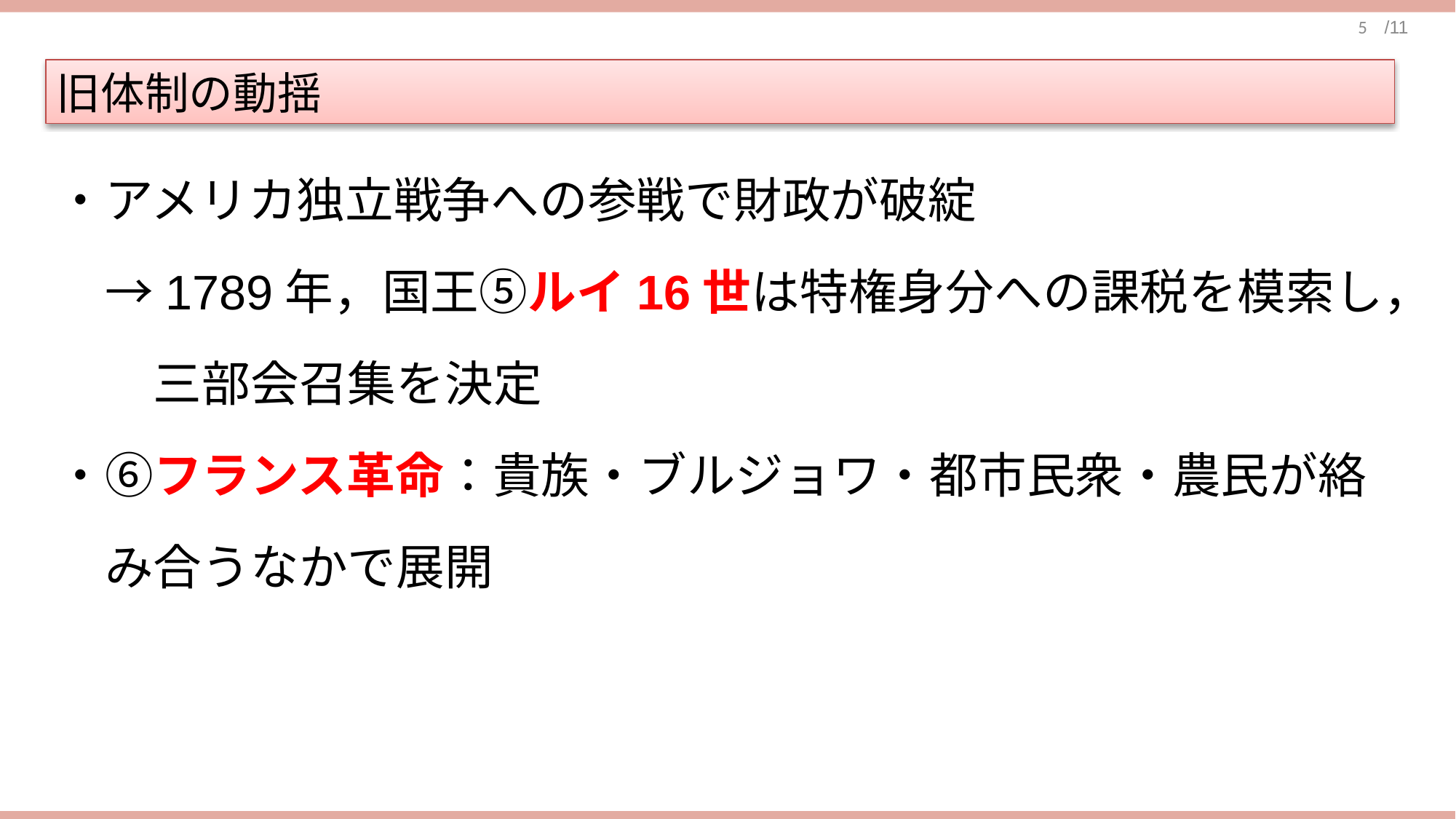

旧体制の動揺
・アメリカ独立戦争への参戦で財政が破綻
　→1789年，国王⑤ルイ16世は特権身分への課税を模索し，
　　三部会召集を決定
・⑥フランス革命：貴族・ブルジョワ・都市民衆・農民が絡
　み合うなかで展開